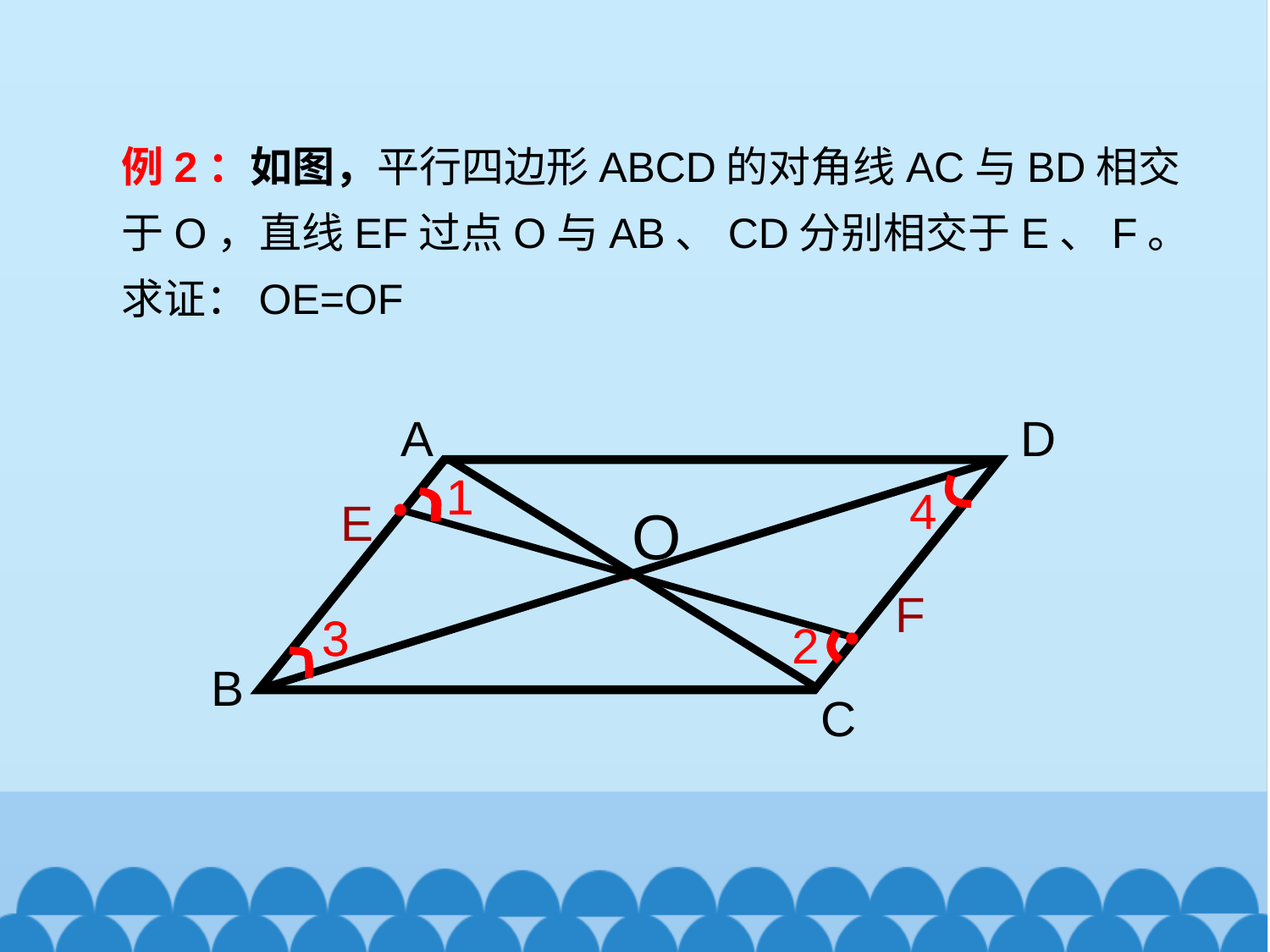

例2：如图，平行四边形ABCD的对角线AC与BD相交于O，直线EF过点O与AB、CD分别相交于E、F。
求证：OE=OF
A
D

●
E
●
B
C
O
F
●
1

3
2

4
1

3